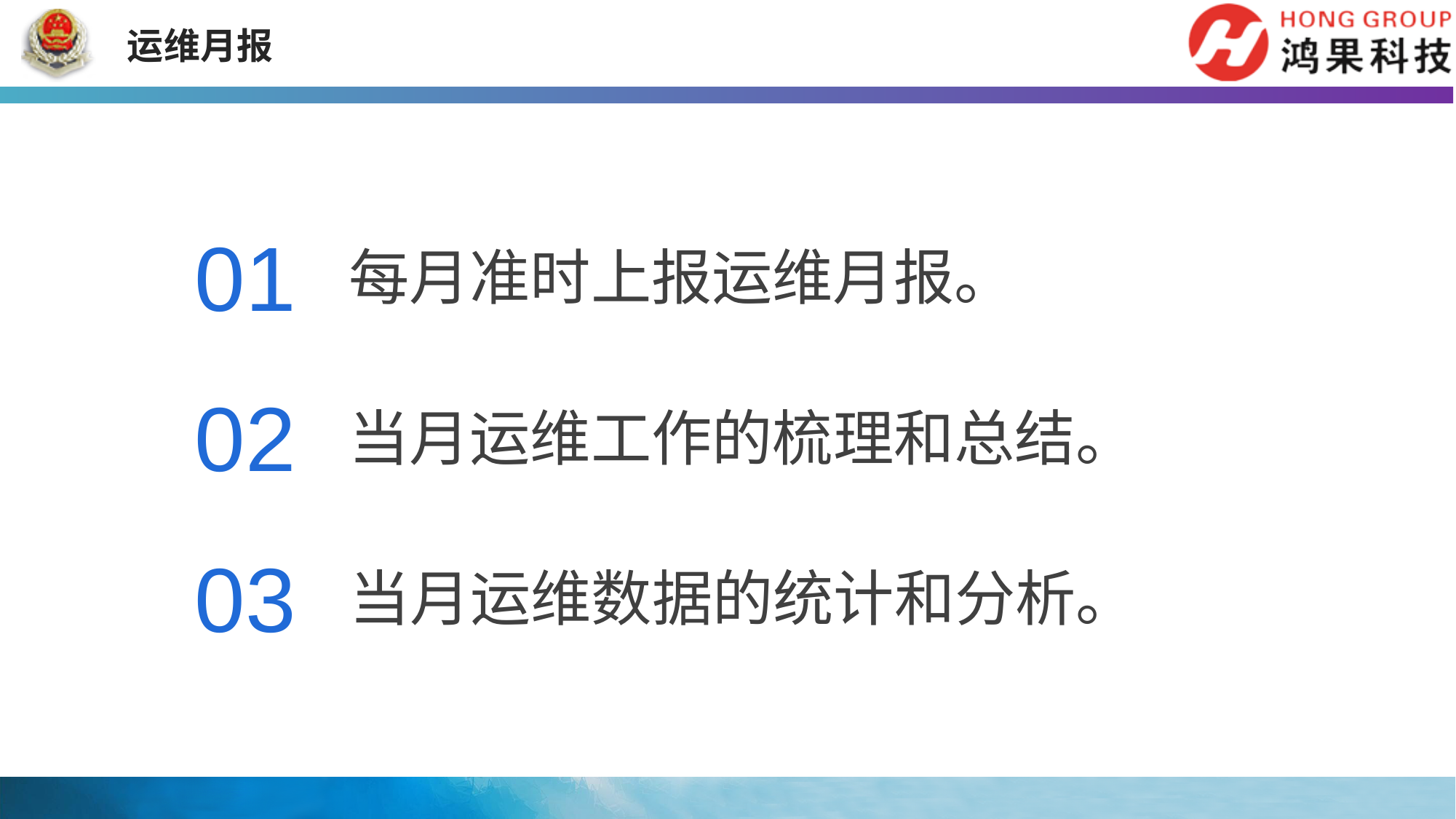

运维月报
01
每月准时上报运维月报。
02
当月运维工作的梳理和总结。
03
当月运维数据的统计和分析。